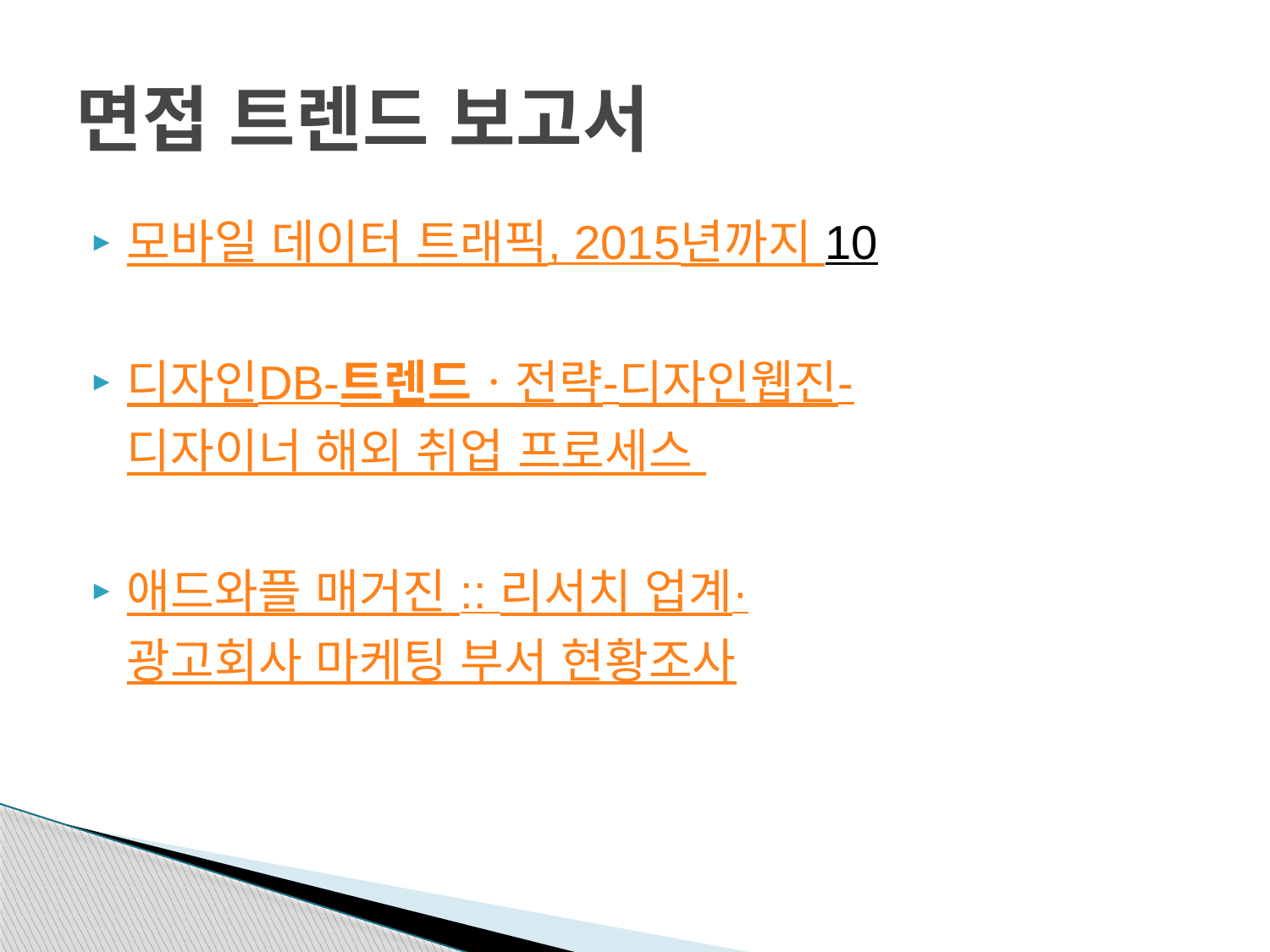

# 면접 트렌드 보고서
모바일 데이터 트래픽, 2015년까지 10

디자인DB-트렌드ㆍ전략-디자인웹진-디자이너 해외 취업 프로세스

애드와플 매거진 :: 리서치 업계·광고회사 마케팅 부서 현황조사